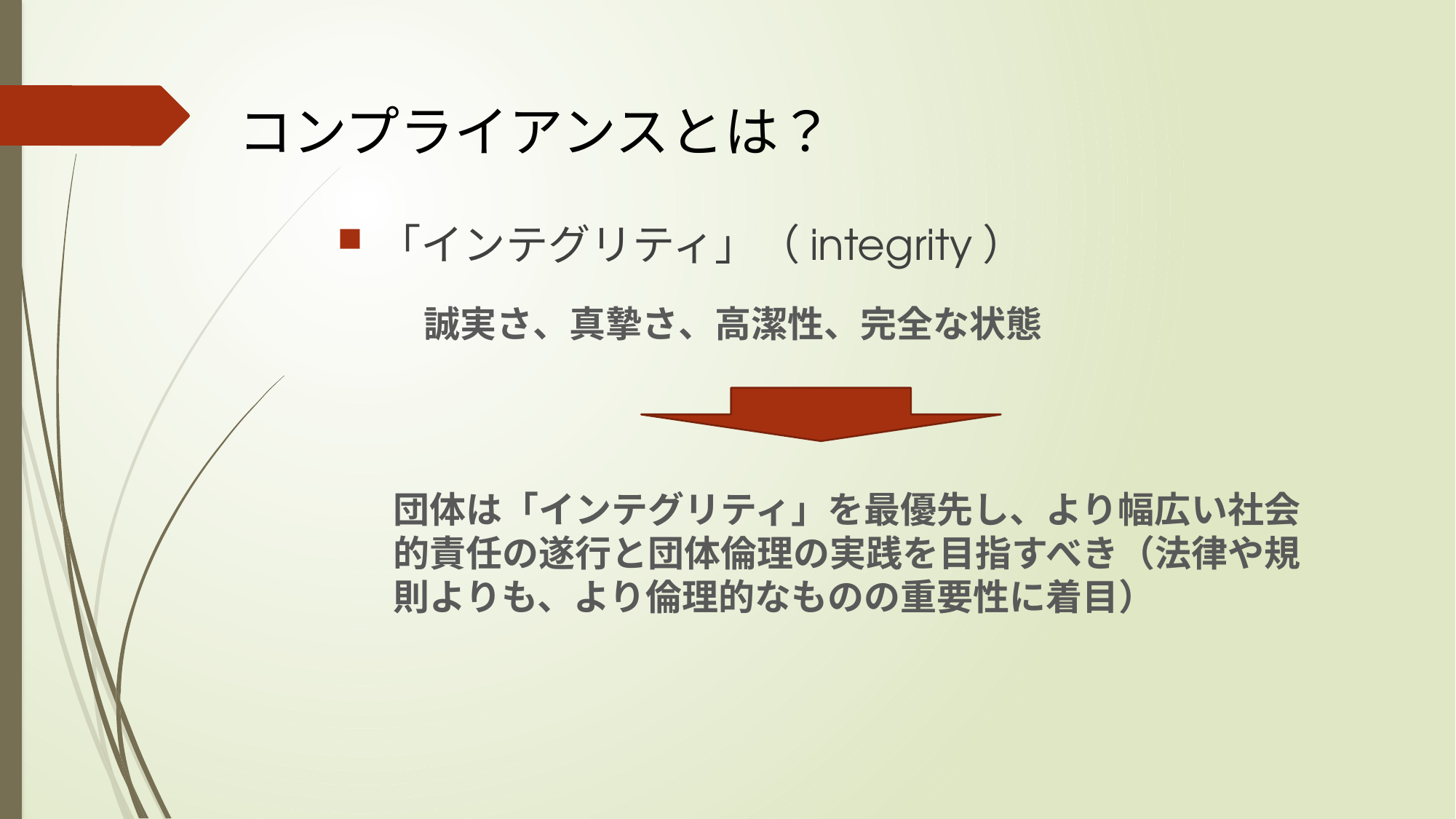

コンプライアンスとは？
「インテグリティ」（integrity）
誠実さ、真摯さ、高潔性、完全な状態

団体は「インテグリティ」を最優先し、より幅広い社会的責任の遂行と団体倫理の実践を目指すべき（法律や規則よりも、より倫理的なものの重要性に着目）